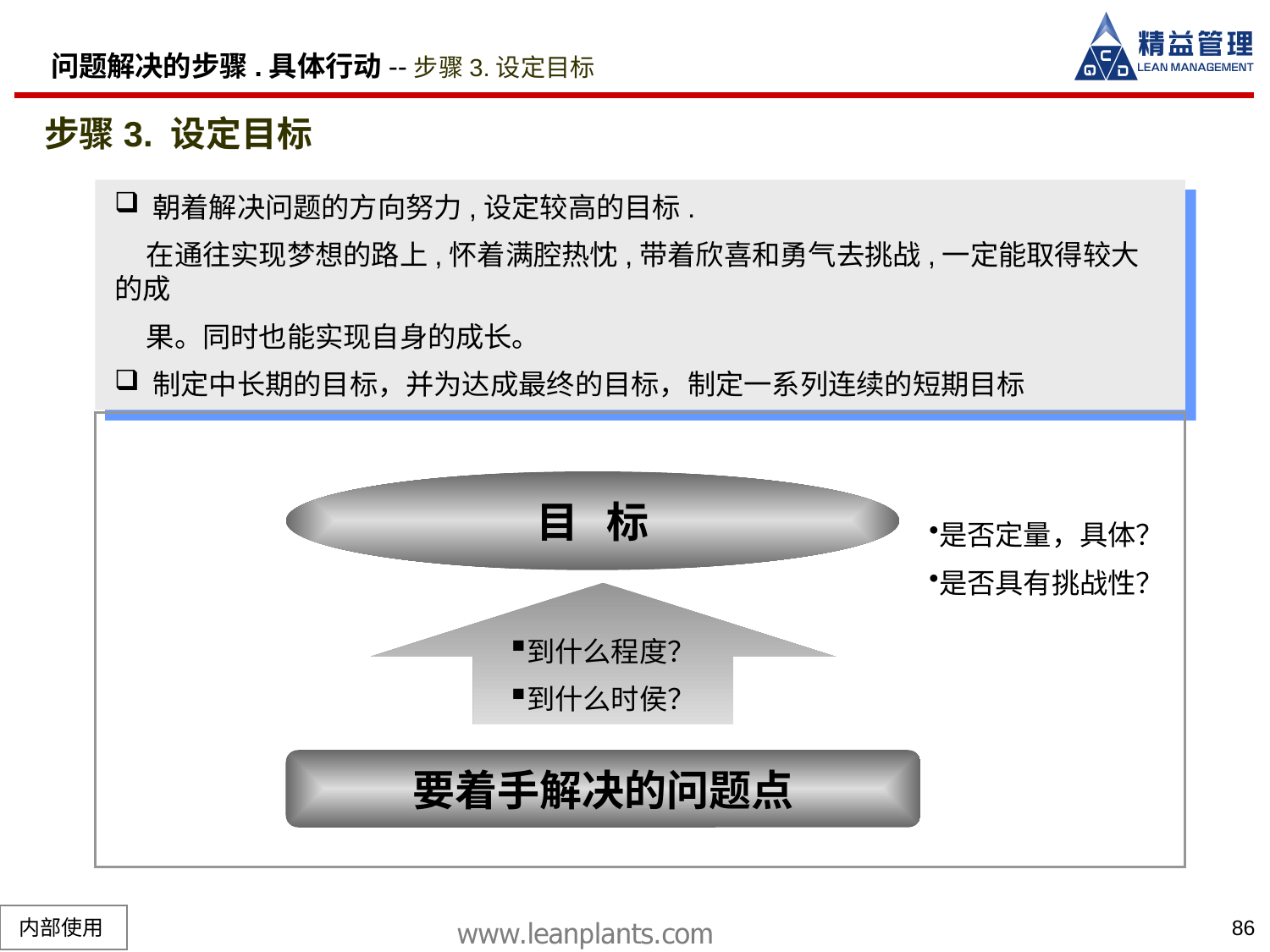

问题解决的步骤.具体行动--步骤3.设定目标
步骤3. 设定目标
 朝着解决问题的方向努力,设定较高的目标.
    在通往实现梦想的路上,怀着满腔热忱,带着欣喜和勇气去挑战,一定能取得较大的成
    果。同时也能实现自身的成长。
 制定中长期的目标，并为达成最终的目标，制定一系列连续的短期目标

目   标
是否定量，具体？
是否具有挑战性？
到什么程度？
到什么时侯？
要着手解决的问题点
内部使用